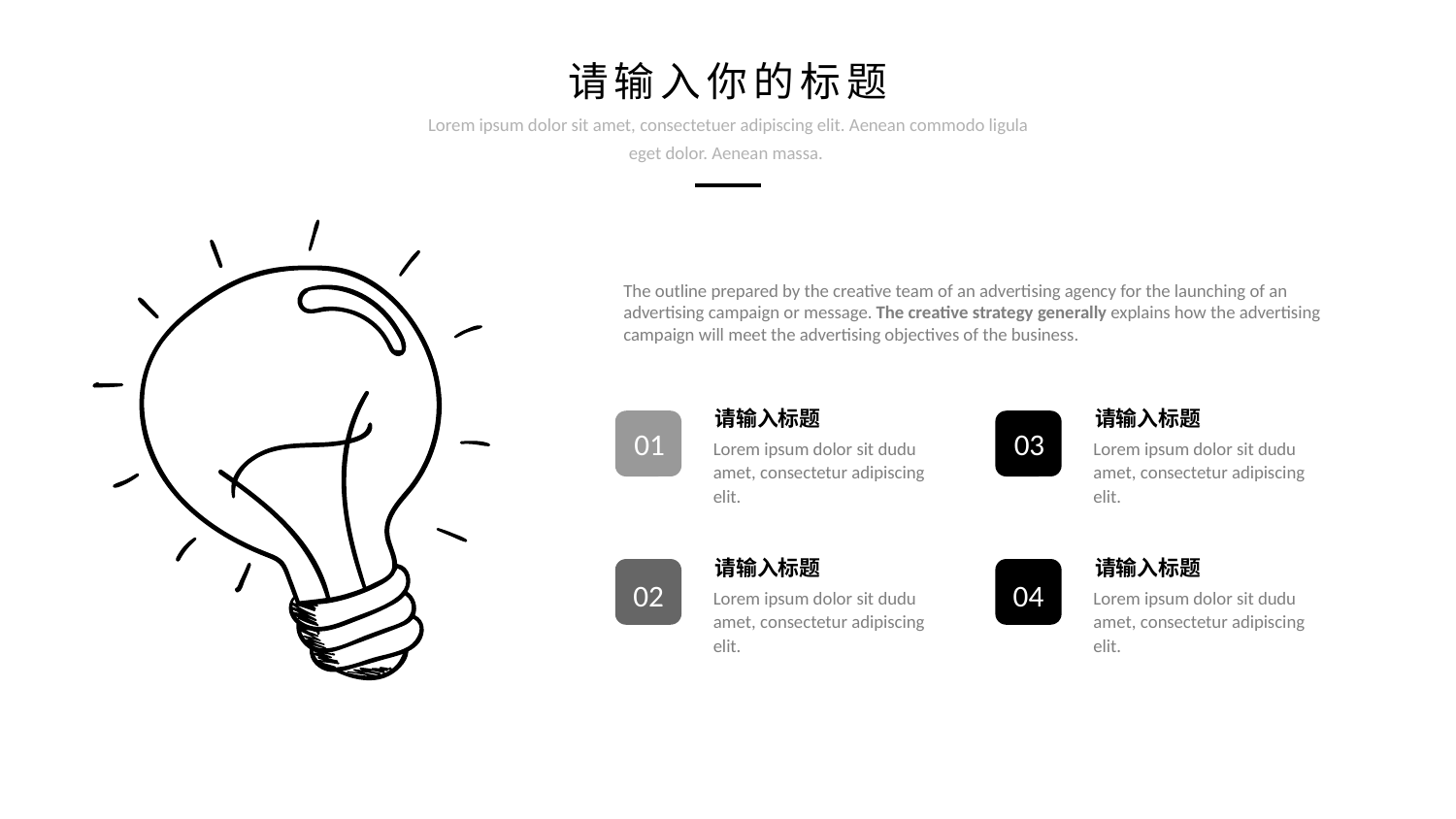

请输入你的标题
Lorem ipsum dolor sit amet, consectetuer adipiscing elit. Aenean commodo ligula eget dolor. Aenean massa.

The outline prepared by the creative team of an advertising agency for the launching of an advertising campaign or message. The creative strategy generally explains how the advertising campaign will meet the advertising objectives of the business.
请输入标题
请输入标题

01
03
Lorem ipsum dolor sit dudu amet, consectetur adipiscing elit.
Lorem ipsum dolor sit dudu amet, consectetur adipiscing elit.
请输入标题
请输入标题

02
04
Lorem ipsum dolor sit dudu amet, consectetur adipiscing elit.
Lorem ipsum dolor sit dudu amet, consectetur adipiscing elit.